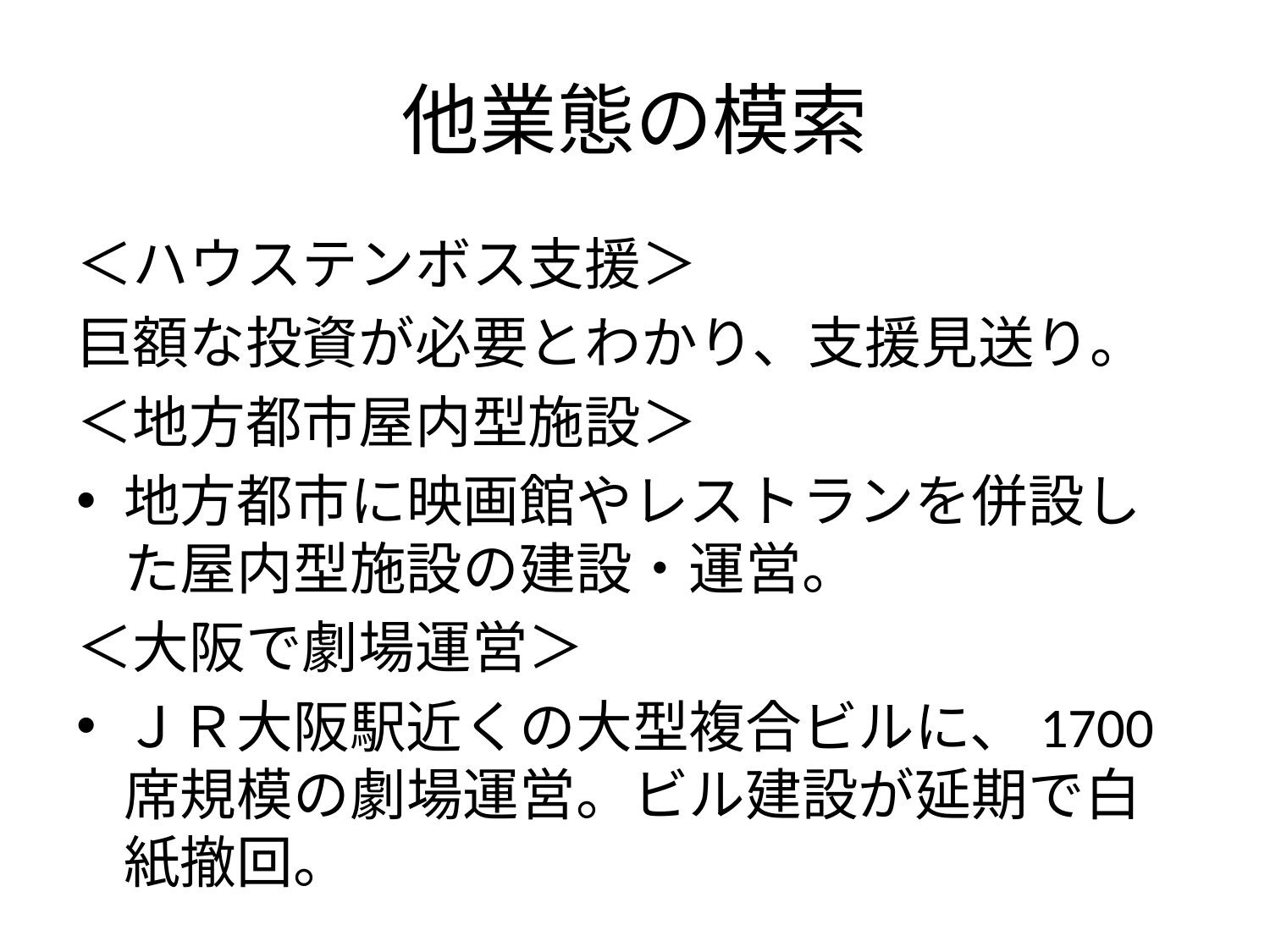

# 他業態の模索
＜ハウステンボス支援＞
巨額な投資が必要とわかり、支援見送り。
＜地方都市屋内型施設＞
地方都市に映画館やレストランを併設した屋内型施設の建設・運営。
＜大阪で劇場運営＞
ＪＲ大阪駅近くの大型複合ビルに、1700席規模の劇場運営。ビル建設が延期で白紙撤回。